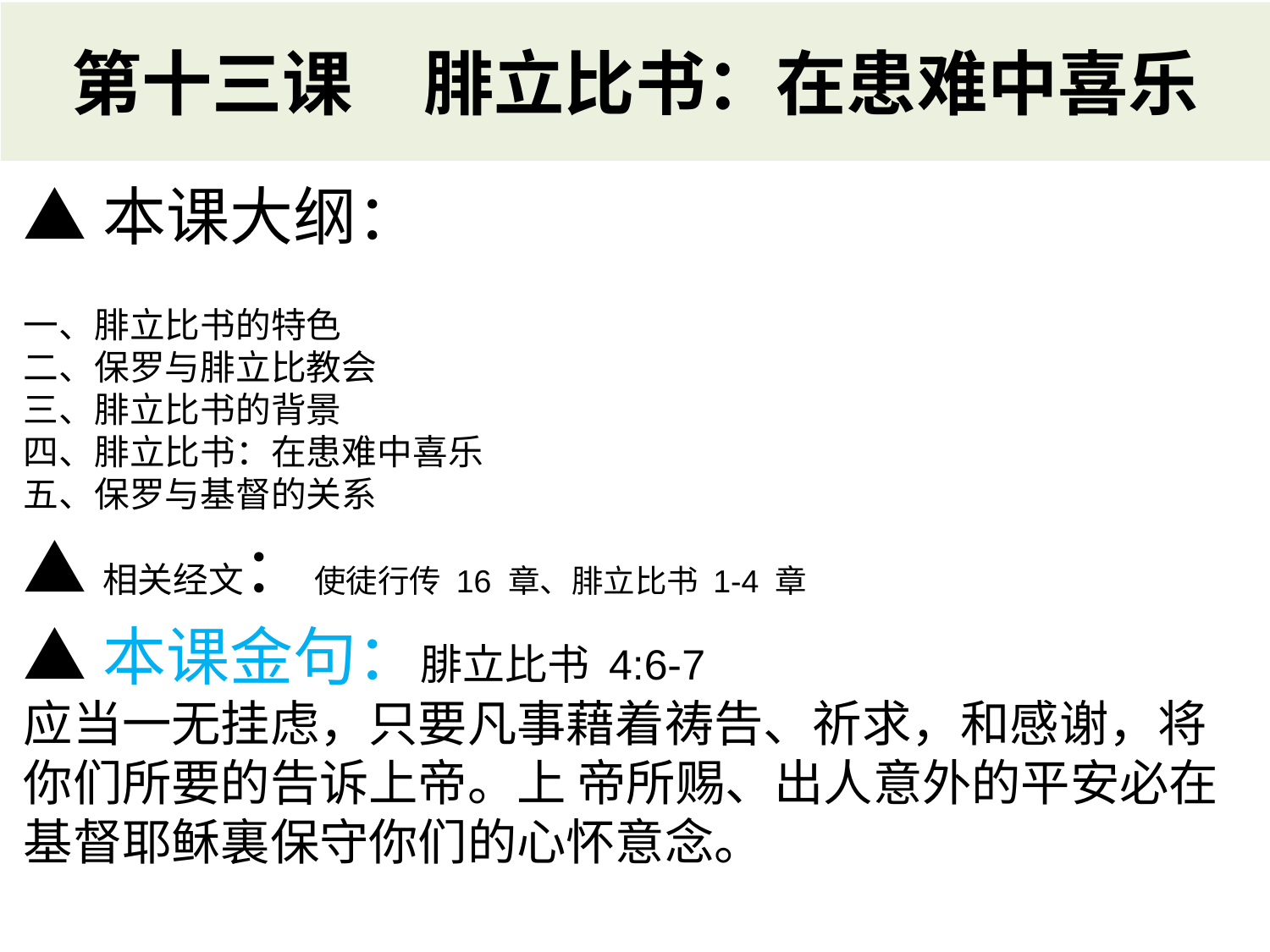

# 第十三课　腓立比书：在患难中喜乐
▲本课大纲：

一、腓立比书的特色
二、保罗与腓立比教会
三、腓立比书的背景
四、腓立比书：在患难中喜乐
五、保罗与基督的关系

▲相关经文： 使徒行传 16 章、腓立比书 1-4 章
▲本课金句：腓立比书 4:6-7
应当一无挂虑，只要凡事藉着祷告、祈求，和感谢，将你们所要的告诉上帝。上 帝所赐、出人意外的平安必在基督耶稣裏保守你们的心怀意念。